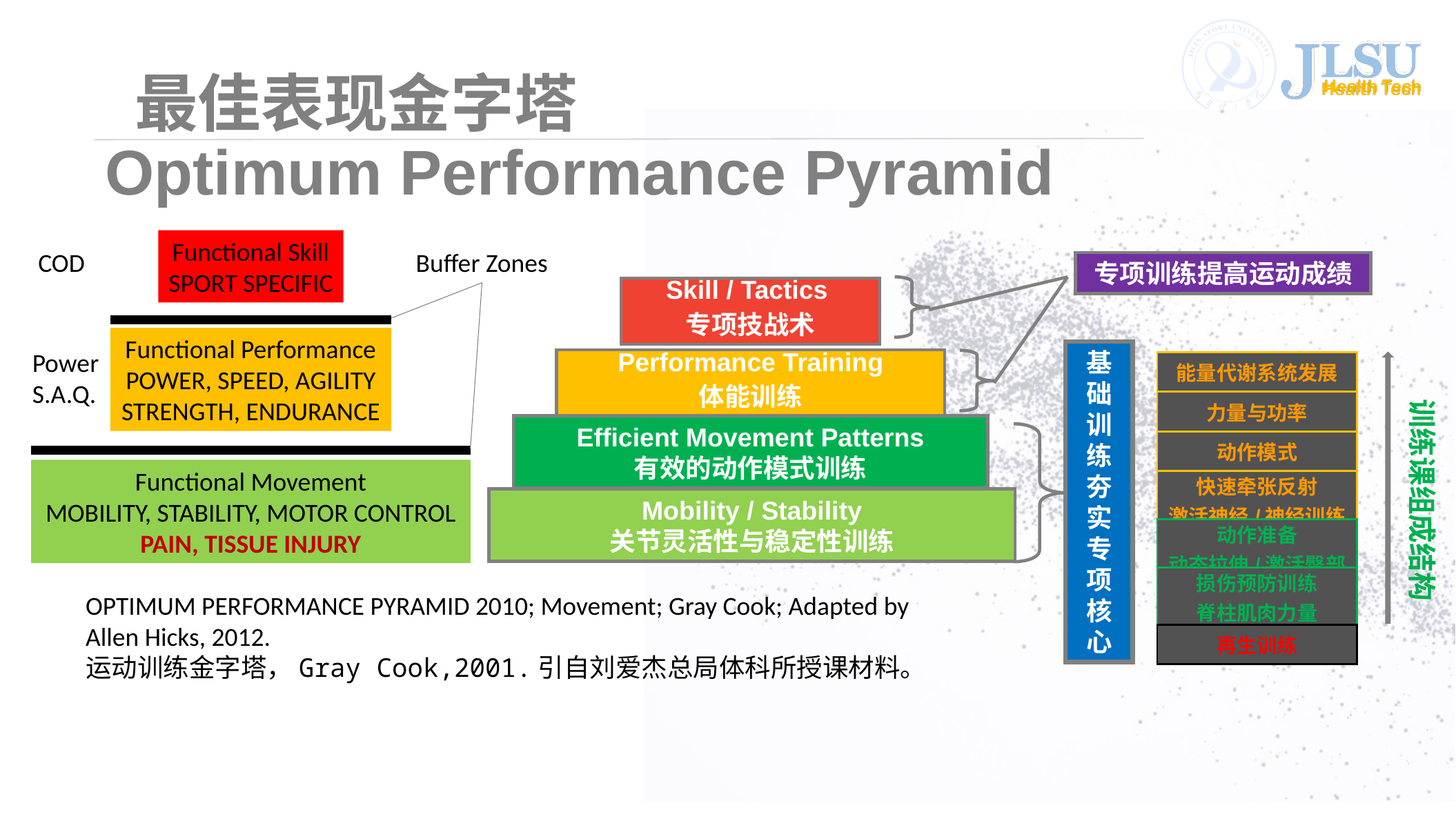

# 最佳表现金字塔 Optimum Performance Pyramid
Functional Skill
SPORT SPECIFIC
COD
Buffer Zones
专项训练提高运动成绩

Skill / Tactics
专项技战术
Functional Performance
POWER, SPEED, AGILITY
STRENGTH, ENDURANCE
Power
S.A.Q.
基础训练夯实专项核心
Performance Training
体能训练

| 能量代谢系统发展 |
| --- |
| 力量与功率 |
| 动作模式 |
| 快速牵张反射 激活神经/神经训练 |
| 动作准备 动态拉伸/激活臀部 |
| 损伤预防训练 脊柱肌肉力量 |
| 再生训练 |

训练课组成结构
Efficient Movement Patterns
有效的动作模式训练

Functional Movement
MOBILITY, STABILITY, MOTOR CONTROL
PAIN, TISSUE INJURY
Mobility / Stability
关节灵活性与稳定性训练
OPTIMUM PERFORMANCE PYRAMID 2010; Movement; Gray Cook; Adapted by Allen Hicks, 2012.
运动训练金字塔，Gray Cook,2001.引自刘爱杰总局体科所授课材料。